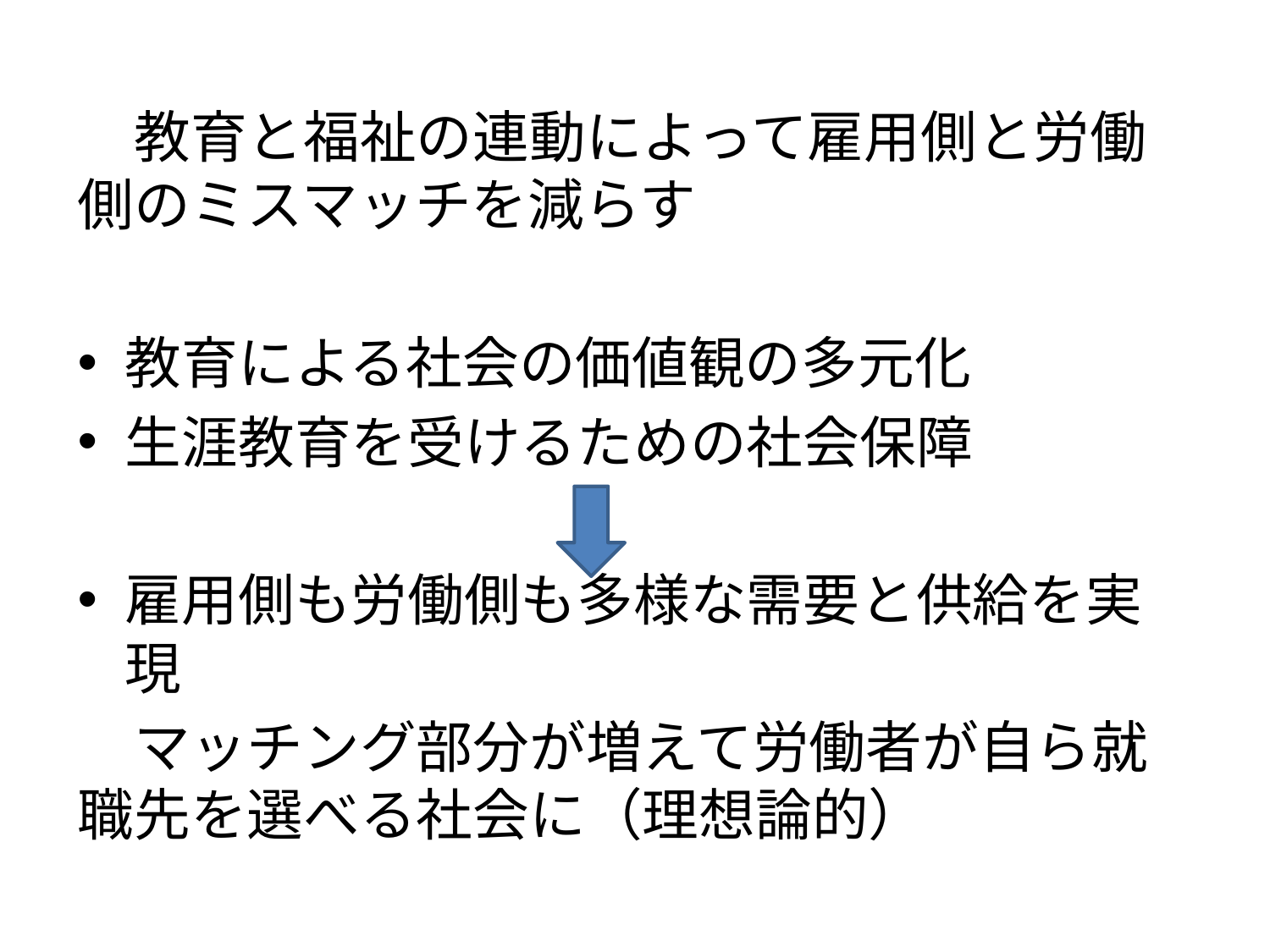

教育と福祉の連動によって雇用側と労働側のミスマッチを減らす

教育による社会の価値観の多元化
生涯教育を受けるための社会保障

雇用側も労働側も多様な需要と供給を実現
　マッチング部分が増えて労働者が自ら就職先を選べる社会に（理想論的）